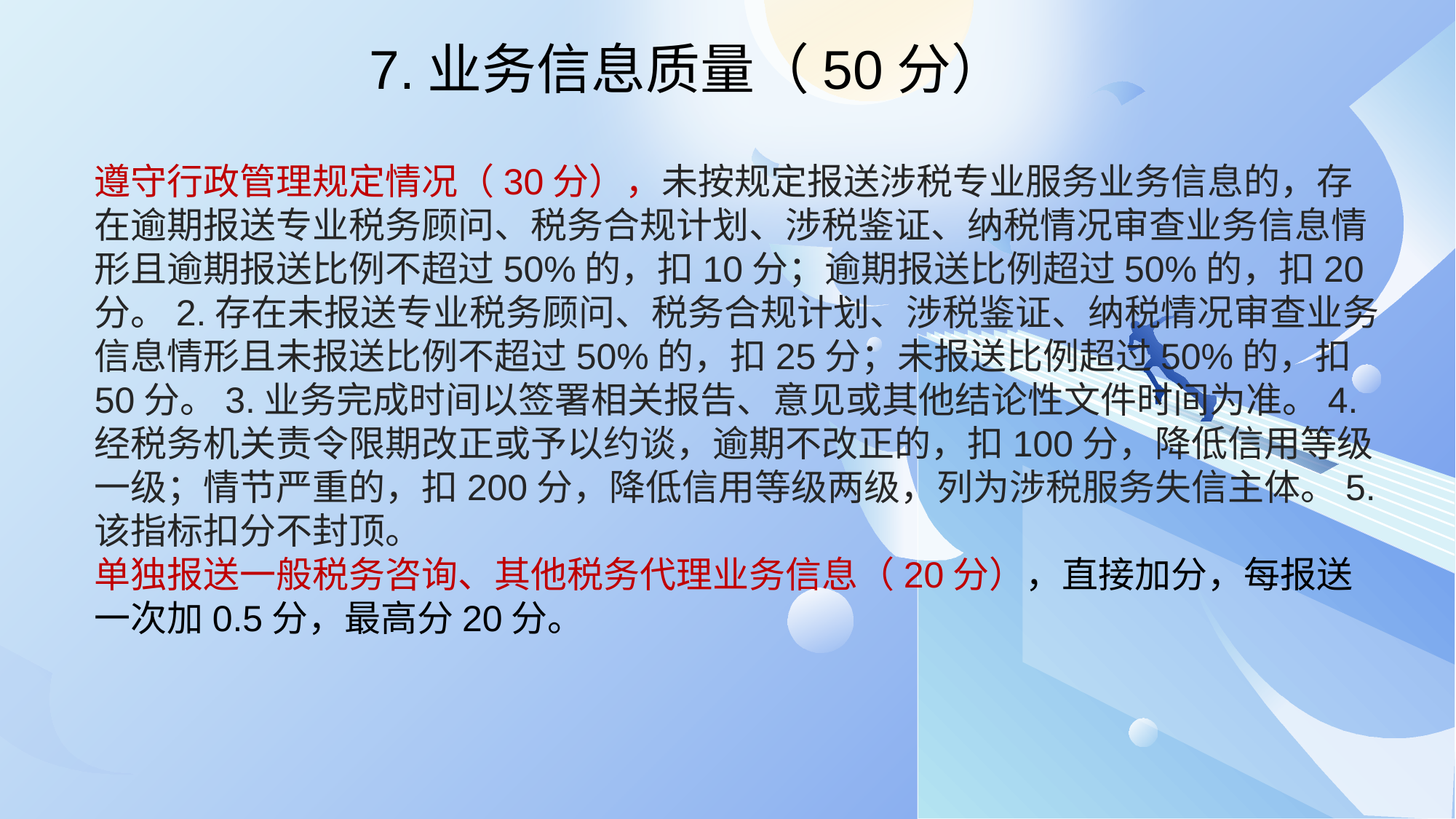

7.业务信息质量（50分）
遵守行政管理规定情况（30分），未按规定报送涉税专业服务业务信息的，存在逾期报送专业税务顾问、税务合规计划、涉税鉴证、纳税情况审查业务信息情形且逾期报送比例不超过50%的，扣10分；逾期报送比例超过50%的，扣20分。2.存在未报送专业税务顾问、税务合规计划、涉税鉴证、纳税情况审查业务信息情形且未报送比例不超过50%的，扣25分；未报送比例超过50%的，扣50分。3.业务完成时间以签署相关报告、意见或其他结论性文件时间为准。4.经税务机关责令限期改正或予以约谈，逾期不改正的，扣100分，降低信用等级一级；情节严重的，扣200分，降低信用等级两级，列为涉税服务失信主体。5.该指标扣分不封顶。
单独报送一般税务咨询、其他税务代理业务信息（20分），直接加分，每报送一次加0.5分，最高分20分。